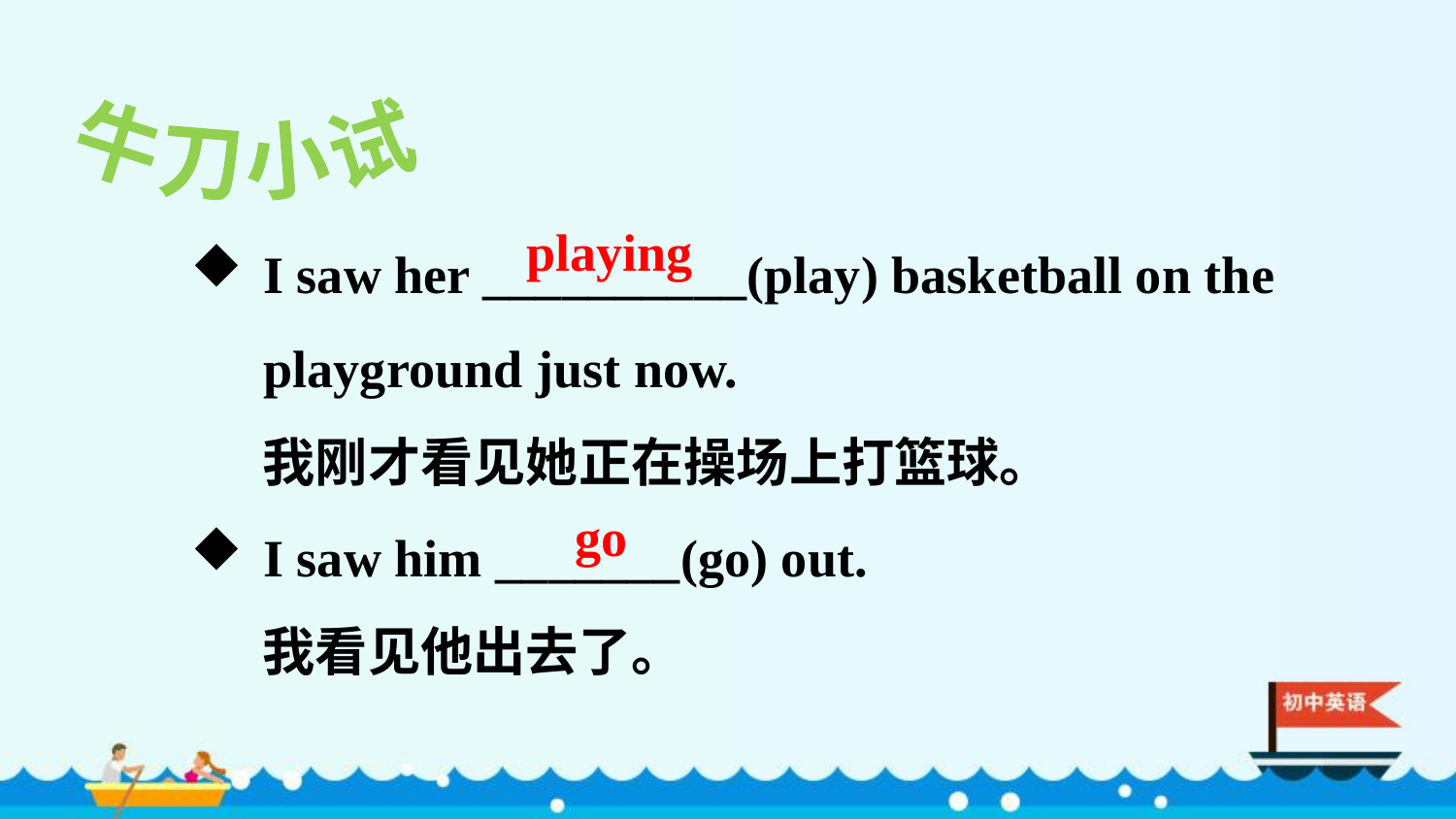

牛刀小试
I saw her __________(play) basketball on the playground just now.
     我刚才看见她正在操场上打篮球。
I saw him _______(go) out.
     我看见他出去了。
playing
go